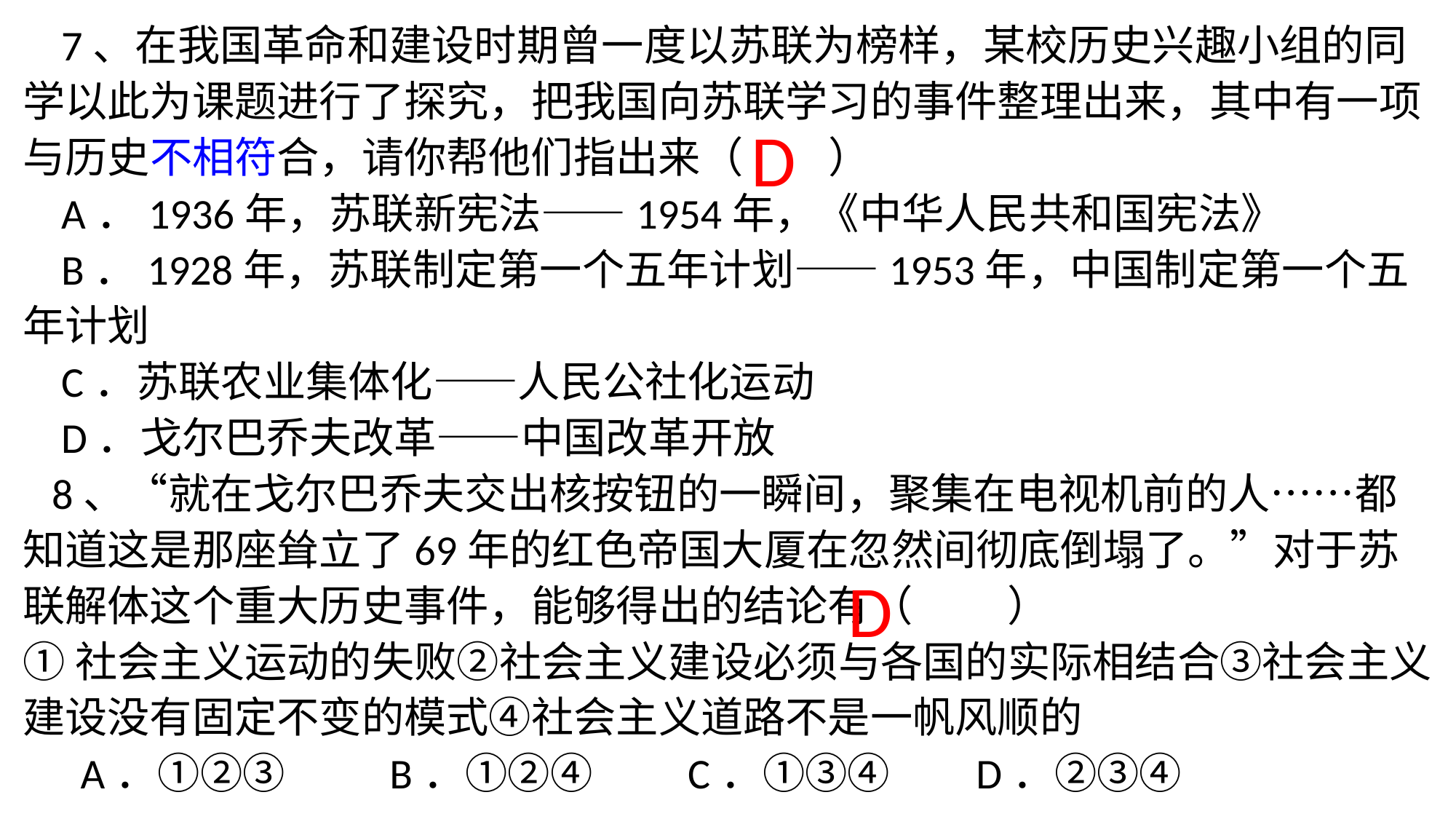

7、在我国革命和建设时期曾一度以苏联为榜样，某校历史兴趣小组的同学以此为课题进行了探究，把我国向苏联学习的事件整理出来，其中有一项与历史不相符合，请你帮他们指出来（         ）
    A．1936年，苏联新宪法——1954年，《中华人民共和国宪法》
    B．1928年，苏联制定第一个五年计划——1953年，中国制定第一个五年计划
    C．苏联农业集体化——人民公社化运动
    D．戈尔巴乔夫改革——中国改革开放
   8、“就在戈尔巴乔夫交出核按钮的一瞬间，聚集在电视机前的人……都知道这是那座耸立了69年的红色帝国大厦在忽然间彻底倒塌了。”对于苏联解体这个重大历史事件，能够得出的结论有（          ）
①社会主义运动的失败②社会主义建设必须与各国的实际相结合③社会主义建设没有固定不变的模式④社会主义道路不是一帆风顺的
      A．①②③          B．①②④         C．①③④        D．②③④
D
D